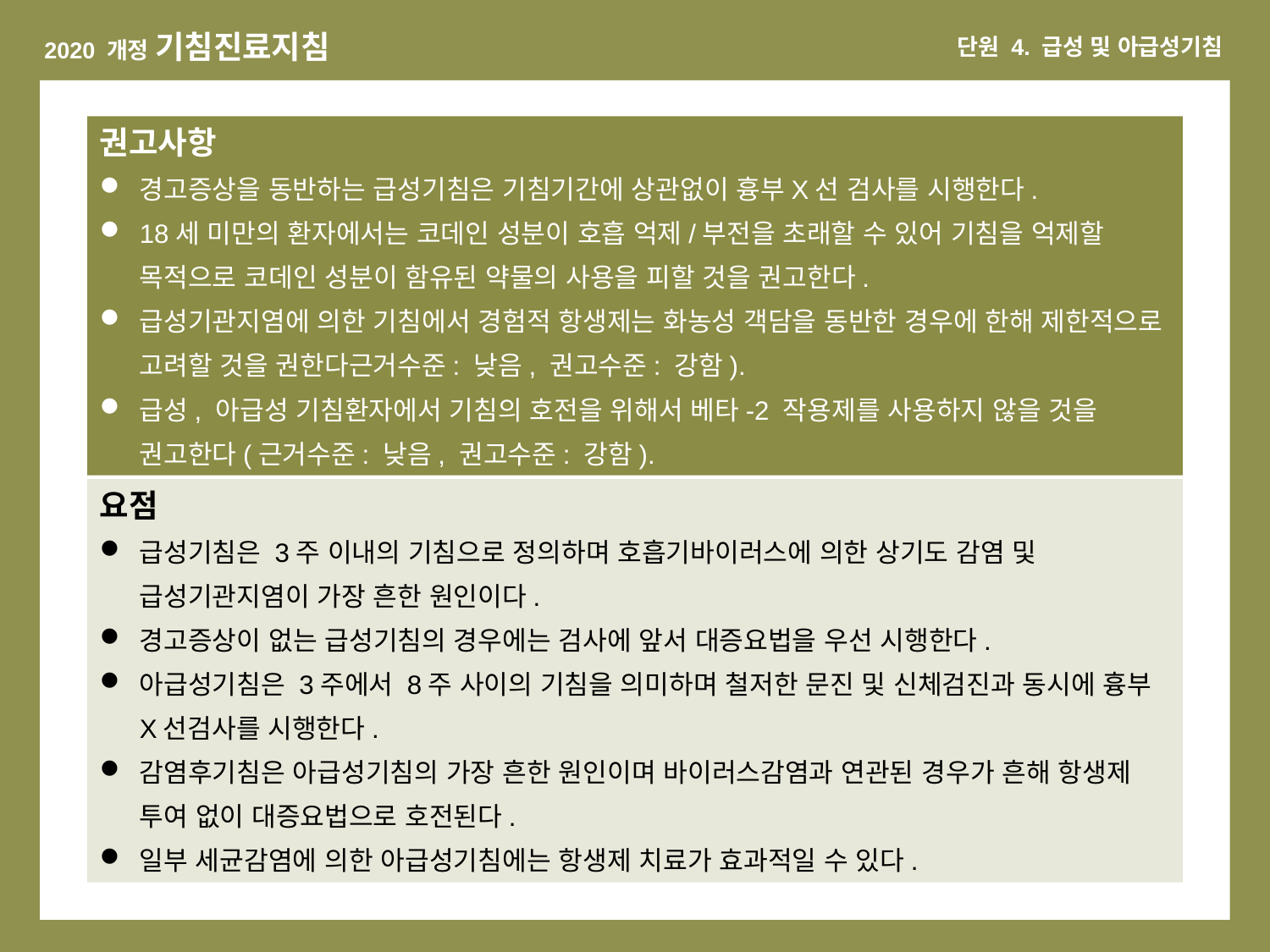

권고사항
경고증상을 동반하는 급성기침은 기침기간에 상관없이 흉부X선 검사를 시행한다.
18세 미만의 환자에서는 코데인 성분이 호흡 억제/부전을 초래할 수 있어 기침을 억제할 목적으로 코데인 성분이 함유된 약물의 사용을 피할 것을 권고한다.
급성기관지염에 의한 기침에서 경험적 항생제는 화농성 객담을 동반한 경우에 한해 제한적으로 고려할 것을 권한다근거수준: 낮음, 권고수준: 강함).
급성, 아급성 기침환자에서 기침의 호전을 위해서 베타-2 작용제를 사용하지 않을 것을 권고한다(근거수준: 낮음, 권고수준: 강함).
요점
급성기침은 3주 이내의 기침으로 정의하며 호흡기바이러스에 의한 상기도 감염 및 급성기관지염이 가장 흔한 원인이다.
경고증상이 없는 급성기침의 경우에는 검사에 앞서 대증요법을 우선 시행한다.
아급성기침은 3주에서 8주 사이의 기침을 의미하며 철저한 문진 및 신체검진과 동시에 흉부X선검사를 시행한다.
감염후기침은 아급성기침의 가장 흔한 원인이며 바이러스감염과 연관된 경우가 흔해 항생제 투여 없이 대증요법으로 호전된다.
일부 세균감염에 의한 아급성기침에는 항생제 치료가 효과적일 수 있다.